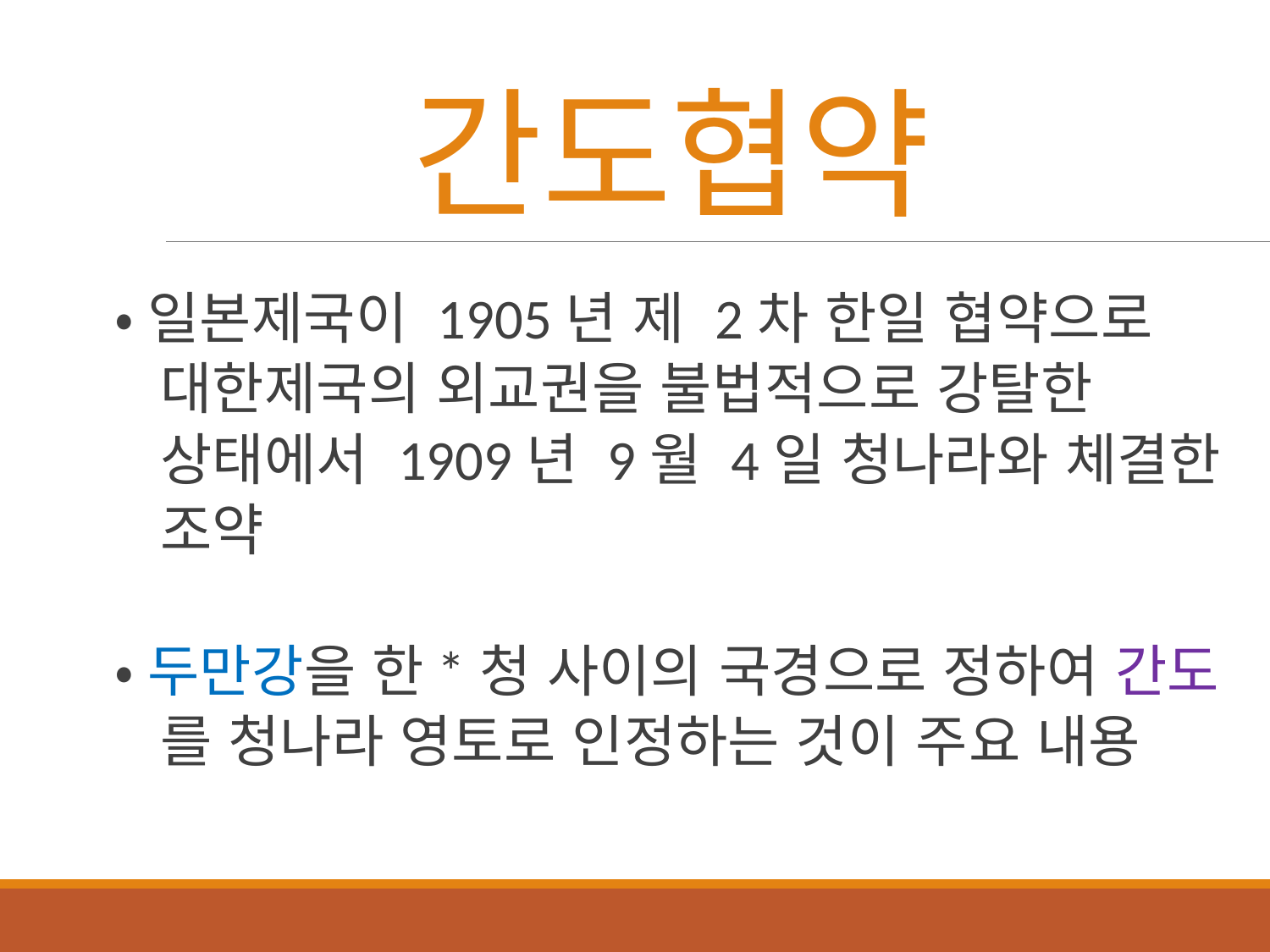

# 간도협약
  •일본제국이 1905년 제 2차 한일 협약으로
    대한제국의 외교권을 불법적으로 강탈한
    상태에서 1909년 9월 4일 청나라와 체결한
    조약

  •두만강을 한*청 사이의 국경으로 정하여 간도
    를 청나라 영토로 인정하는 것이 주요 내용